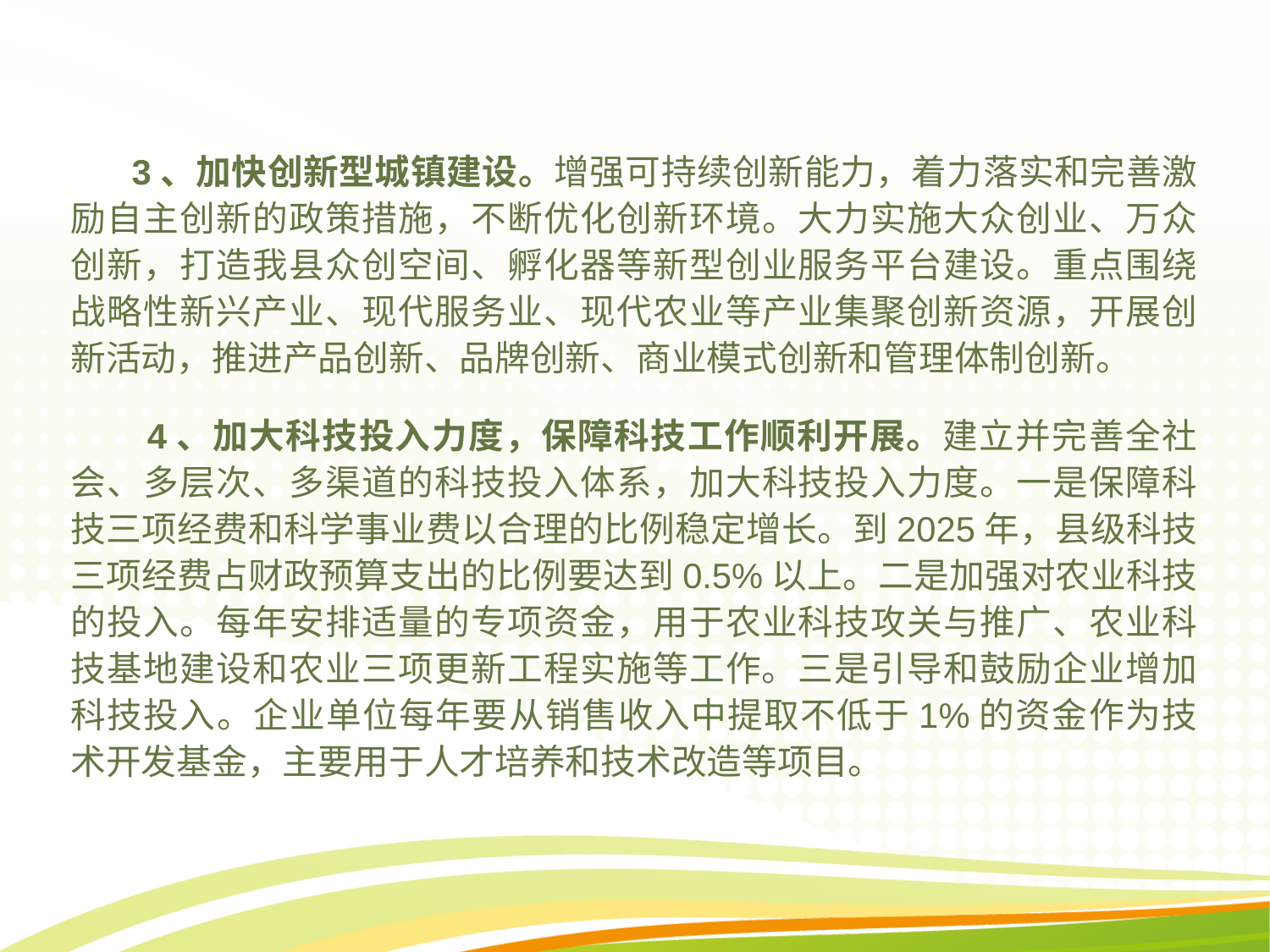

3、加快创新型城镇建设。增强可持续创新能力，着力落实和完善激励自主创新的政策措施，不断优化创新环境。大力实施大众创业、万众创新，打造我县众创空间、孵化器等新型创业服务平台建设。重点围绕战略性新兴产业、现代服务业、现代农业等产业集聚创新资源，开展创新活动，推进产品创新、品牌创新、商业模式创新和管理体制创新。
       4、加大科技投入力度，保障科技工作顺利开展。建立并完善全社会、多层次、多渠道的科技投入体系，加大科技投入力度。一是保障科技三项经费和科学事业费以合理的比例稳定增长。到2025年，县级科技三项经费占财政预算支出的比例要达到0.5%以上。二是加强对农业科技的投入。每年安排适量的专项资金，用于农业科技攻关与推广、农业科技基地建设和农业三项更新工程实施等工作。三是引导和鼓励企业增加科技投入。企业单位每年要从销售收入中提取不低于1%的资金作为技术开发基金，主要用于人才培养和技术改造等项目。